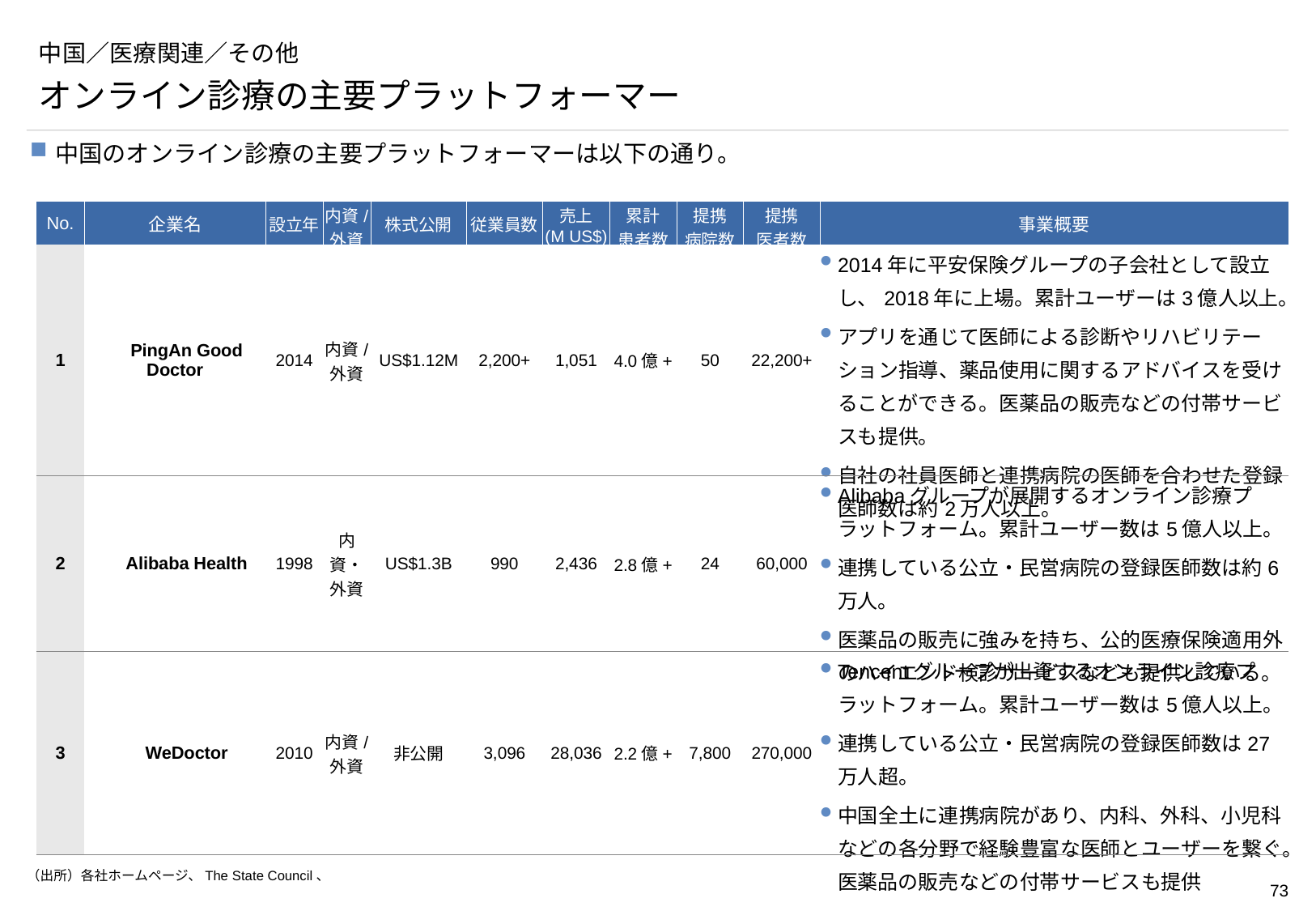

# 中国／医療関連／その他
オンライン診療の主要プラットフォーマー
中国のオンライン診療の主要プラットフォーマーは以下の通り。
| No. | 企業名 | 設立年 | 内資/ 外資 | 株式公開 | 従業員数 | 売上 (M US$) | 累計 患者数 | 提携 病院数 | 提携 医者数 | 事業概要 |
| --- | --- | --- | --- | --- | --- | --- | --- | --- | --- | --- |
| 1 | PingAn Good Doctor | 2014 | 内資/ 外資 | US$1.12M | 2,200+ | 1,051 | 4.0億+ | 50 | 22,200+ | 2014年に平安保険グループの子会社として設立し、2018年に上場。累計ユーザーは3億人以上。 アプリを通じて医師による診断やリハビリテーション指導、薬品使用に関するアドバイスを受けることができる。医薬品の販売などの付帯サービスも提供。 自社の社員医師と連携病院の医師を合わせた登録医師数は約2万人以上。 |
| 2 | Alibaba Health | 1998 | 内資・外資 | US$1.3B | 990 | 2,436 | 2.8億+ | 24 | 60,000 | Alibabaグループが展開するオンライン診療プラットフォーム。累計ユーザー数は5億人以上。 連携している公立・民営病院の登録医師数は約6万人。 医薬品の販売に強みを持ち、公的医療保険適用外のハイエンド検診サービスなども提供している。 |
| 3 | WeDoctor | 2010 | 内資/ 外資 | 非公開 | 3,096 | 28,036 | 2.2億+ | 7,800 | 270,000 | Tencentグループが出資するオンライン診療プラットフォーム。累計ユーザー数は5億人以上。 連携している公立・民営病院の登録医師数は27万人超。 中国全土に連携病院があり、内科、外科、小児科などの各分野で経験豊富な医師とユーザーを繋ぐ。医薬品の販売などの付帯サービスも提供 |
（出所）各社ホームページ、The State Council、